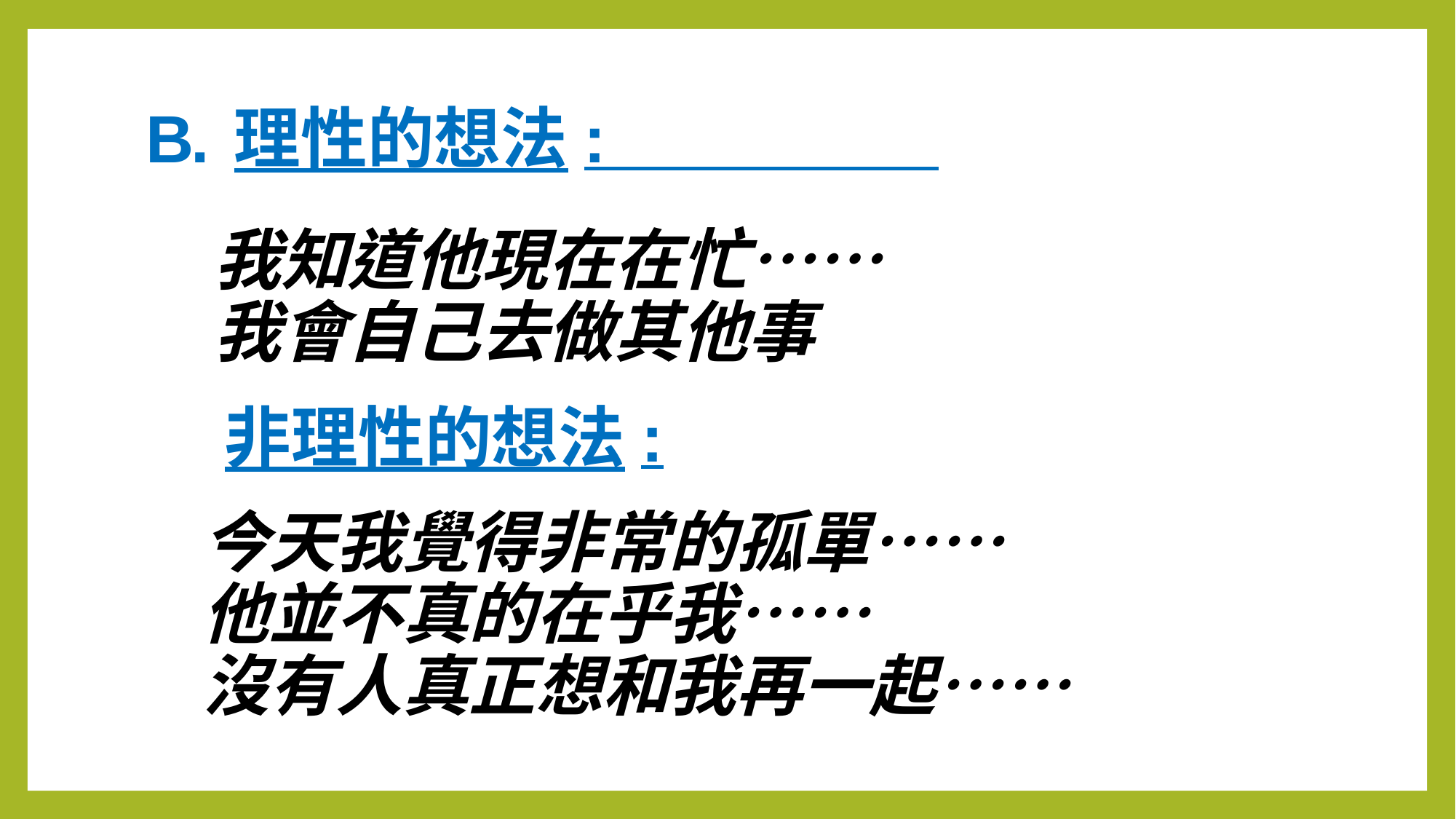

理性的想法:
我知道他現在在忙……
我會自己去做其他事
非理性的想法:
今天我覺得非常的孤單……
他並不真的在乎我……
沒有人真正想和我再一起……